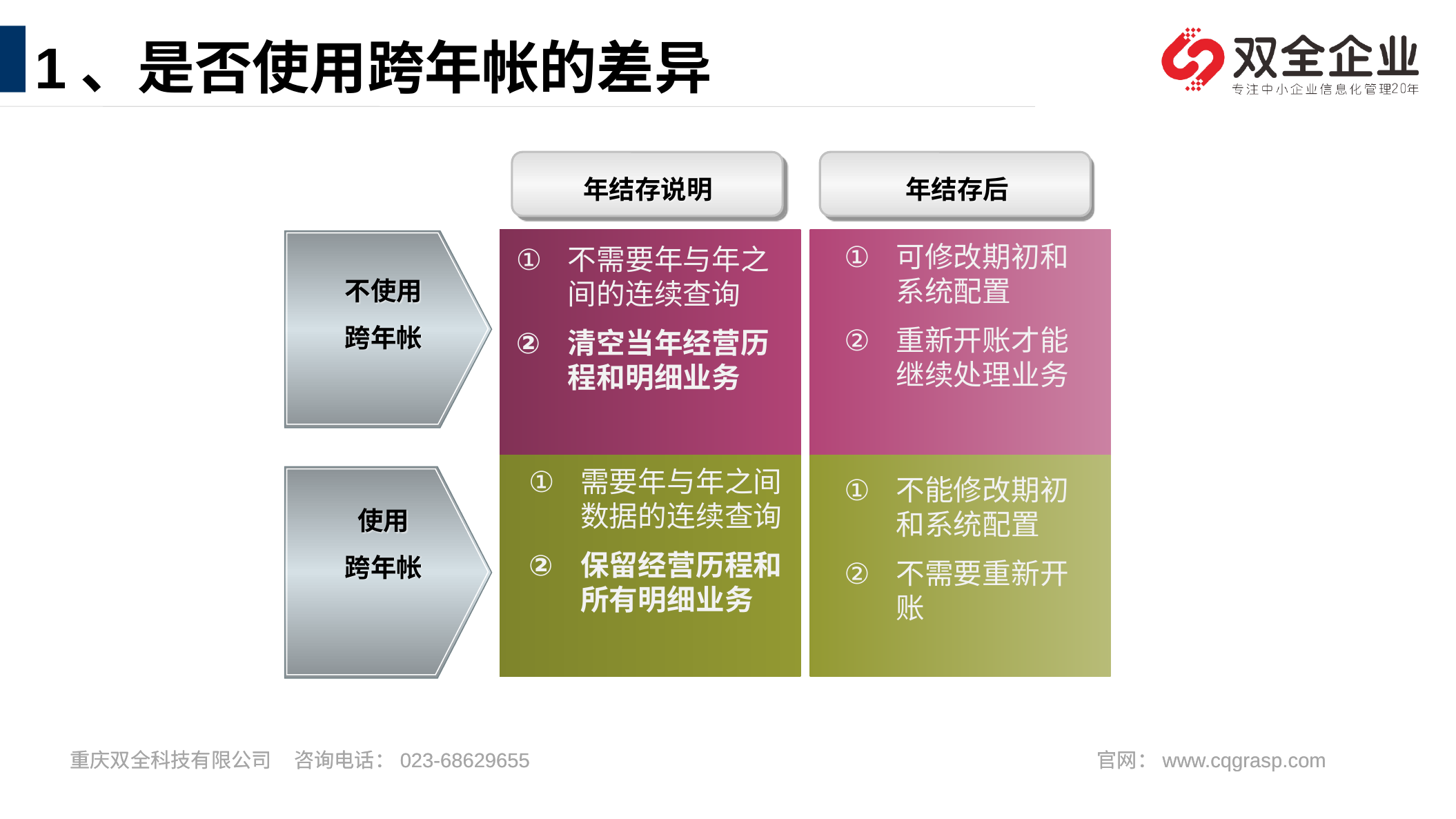

1、是否使用跨年帐的差异

年结存说明
年结存后

可修改期初和系统配置
重新开账才能继续处理业务

不需要年与年之间的连续查询
清空当年经营历程和明细业务
不使用
跨年帐

需要年与年之间数据的连续查询
保留经营历程和所有明细业务

不能修改期初和系统配置
不需要重新开账

使用
跨年帐